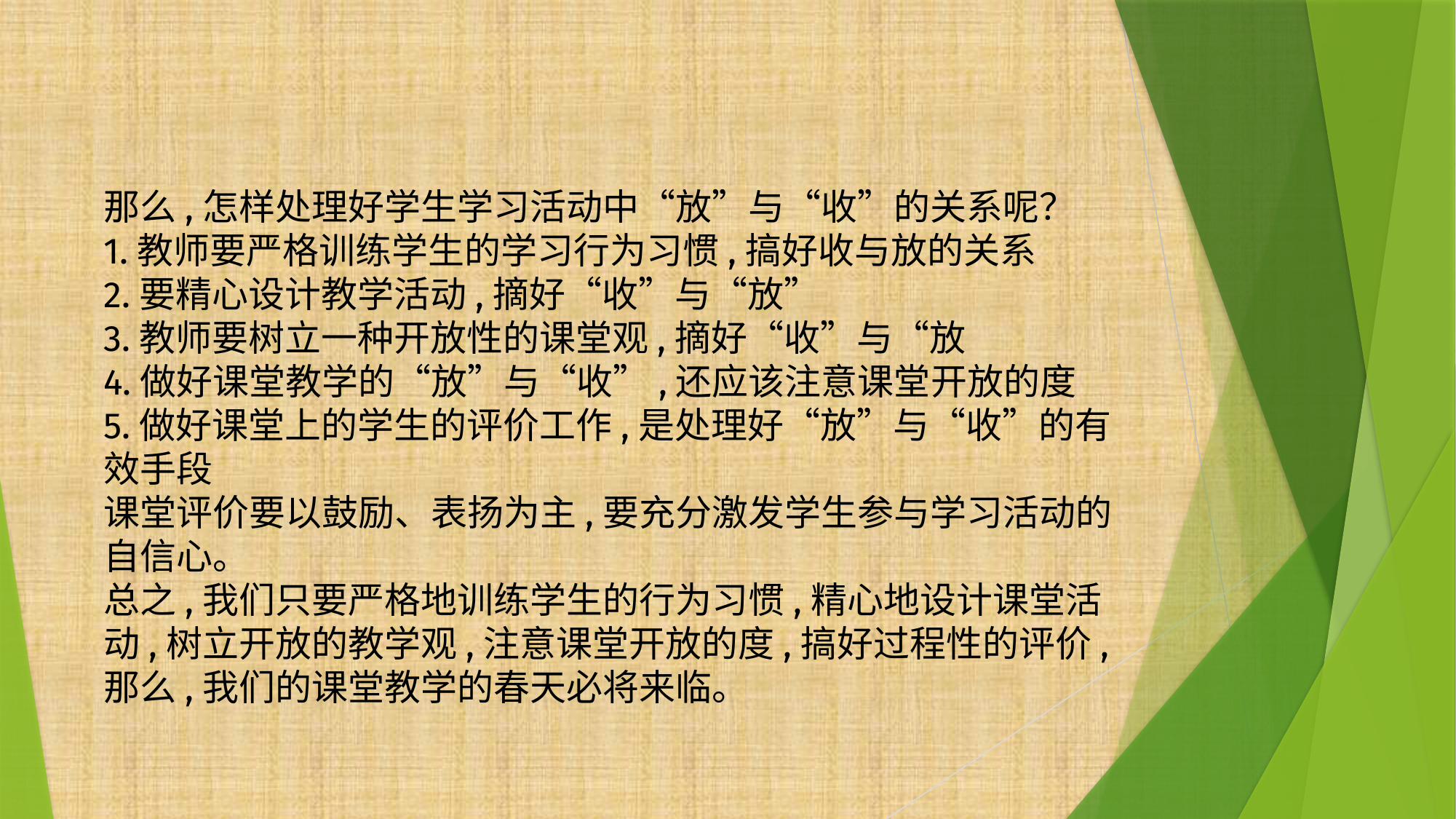

那么,怎样处理好学生学习活动中“放”与“收”的关系呢？
1.教师要严格训练学生的学习行为习惯,搞好收与放的关系
2.要精心设计教学活动,摘好“收”与“放”
3.教师要树立一种开放性的课堂观,摘好“收”与“放
4.做好课堂教学的“放”与“收”,还应该注意课堂开放的度
5.做好课堂上的学生的评价工作,是处理好“放”与“收”的有效手段
课堂评价要以鼓励、表扬为主,要充分激发学生参与学习活动的自信心。
总之,我们只要严格地训练学生的行为习惯,精心地设计课堂活动,树立开放的教学观,注意课堂开放的度,搞好过程性的评价,那么,我们的课堂教学的春天必将来临。